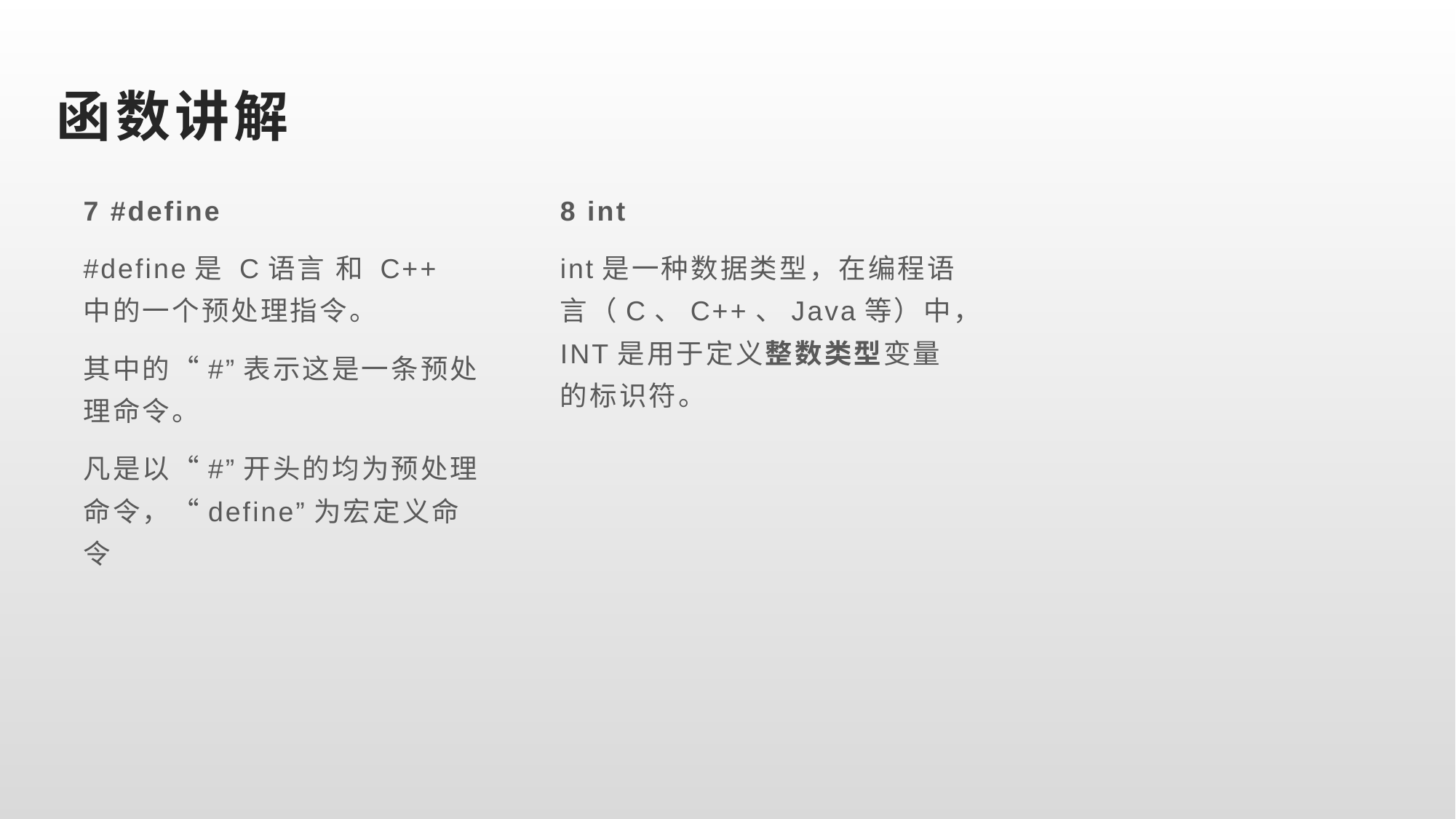

# 函数讲解
7 #define
#define是 C语言 和 C++ 中的一个预处理指令。
其中的“#”表示这是一条预处理命令。
凡是以“#”开头的均为预处理命令，“define”为宏定义命令

8 int
int是一种数据类型，在编程语言（C、C++、Java等）中，INT是用于定义整数类型变量的标识符。